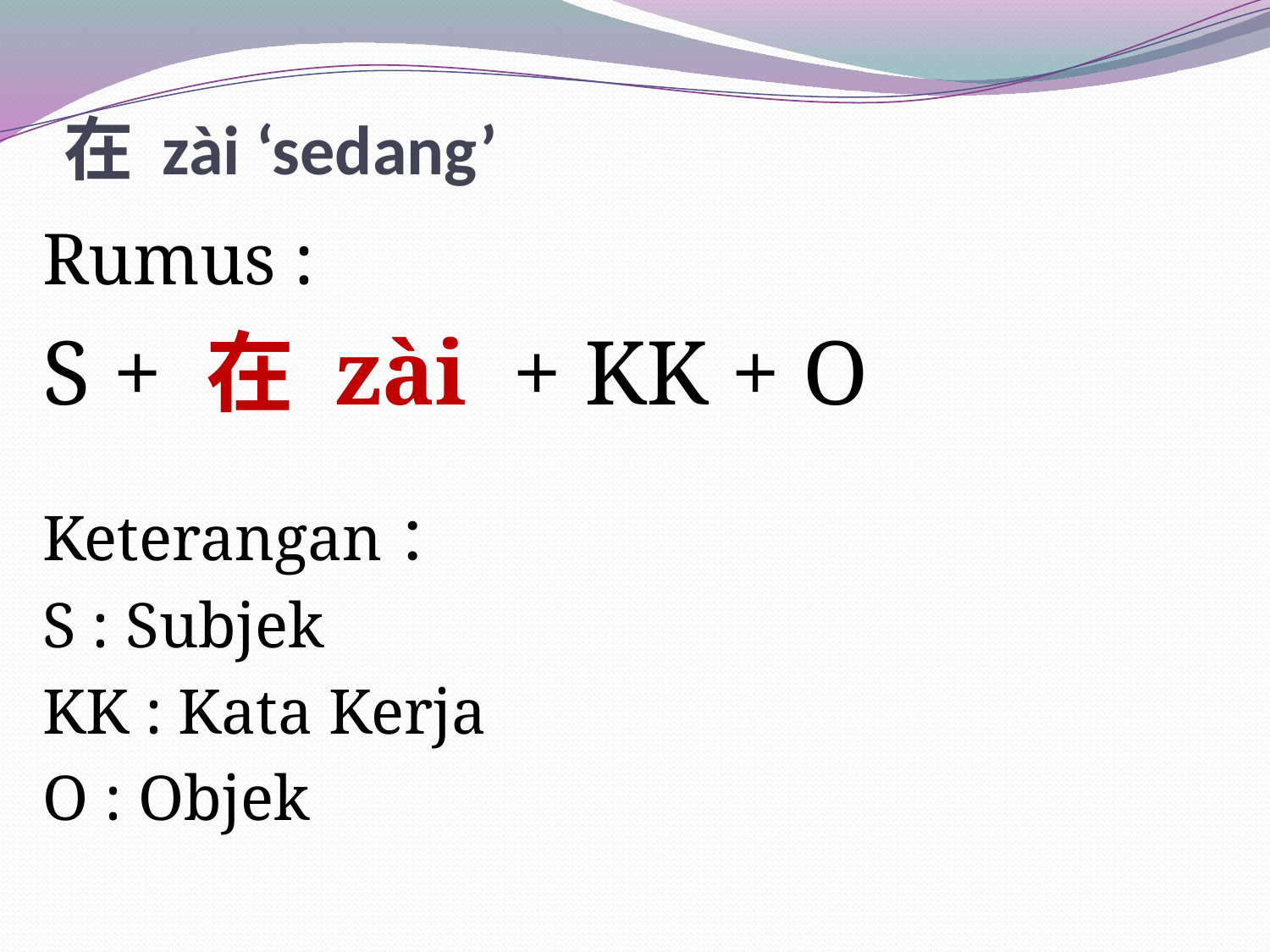

# 在 zài ‘sedang’
Rumus :
S + 在 zài  + KK + O

Keterangan：
S : Subjek
KK : Kata Kerja
O : Objek